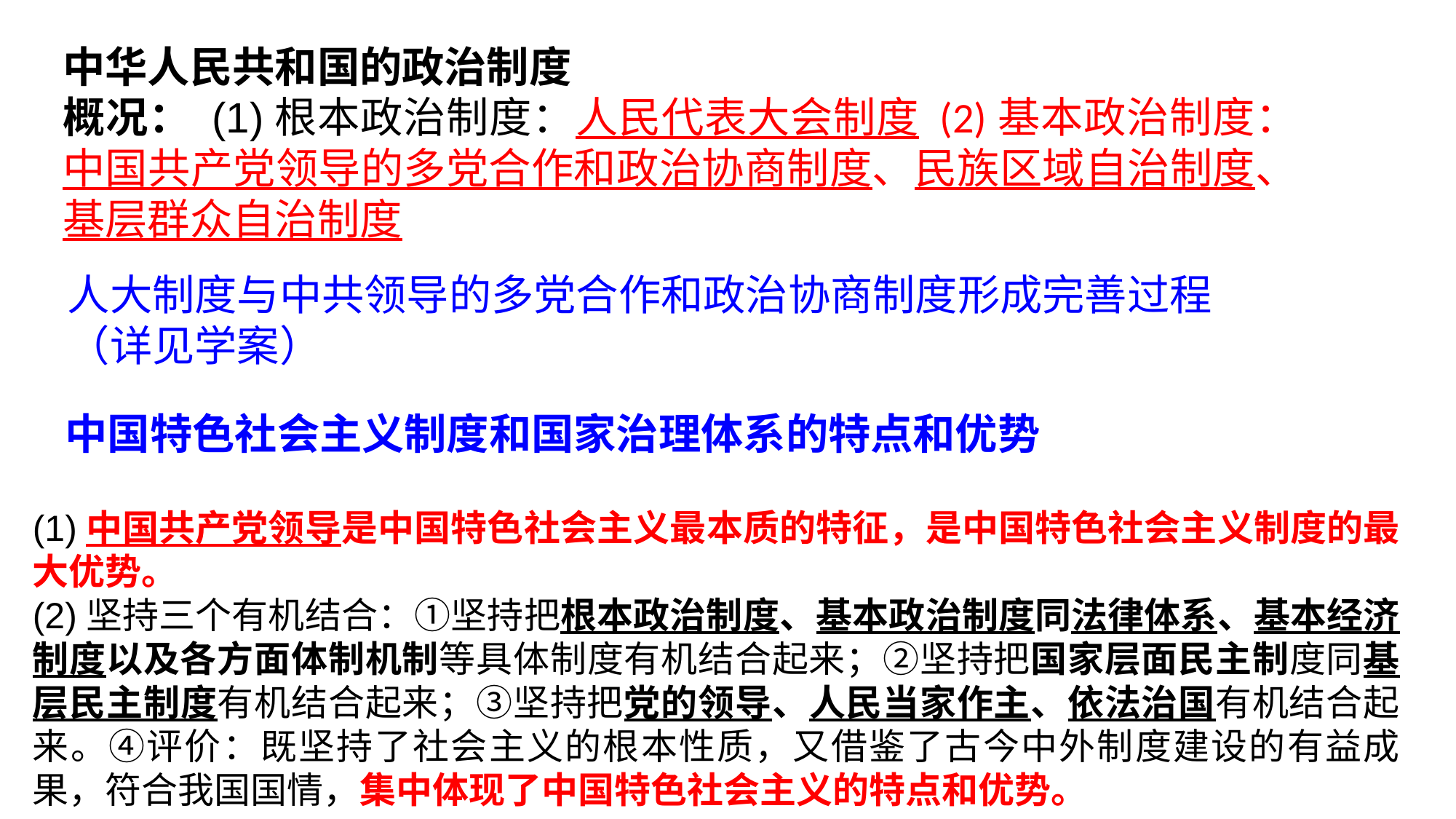

中华人民共和国的政治制度
概况： (1)根本政治制度：人民代表大会制度 (2)基本政治制度：中国共产党领导的多党合作和政治协商制度、民族区域自治制度、基层群众自治制度
人大制度与中共领导的多党合作和政治协商制度形成完善过程（详见学案）
中国特色社会主义制度和国家治理体系的特点和优势
(1)中国共产党领导是中国特色社会主义最本质的特征，是中国特色社会主义制度的最大优势。
(2)坚持三个有机结合：①坚持把根本政治制度、基本政治制度同法律体系、基本经济制度以及各方面体制机制等具体制度有机结合起来；②坚持把国家层面民主制度同基层民主制度有机结合起来；③坚持把党的领导、人民当家作主、依法治国有机结合起来。④评价：既坚持了社会主义的根本性质，又借鉴了古今中外制度建设的有益成果，符合我国国情，集中体现了中国特色社会主义的特点和优势。